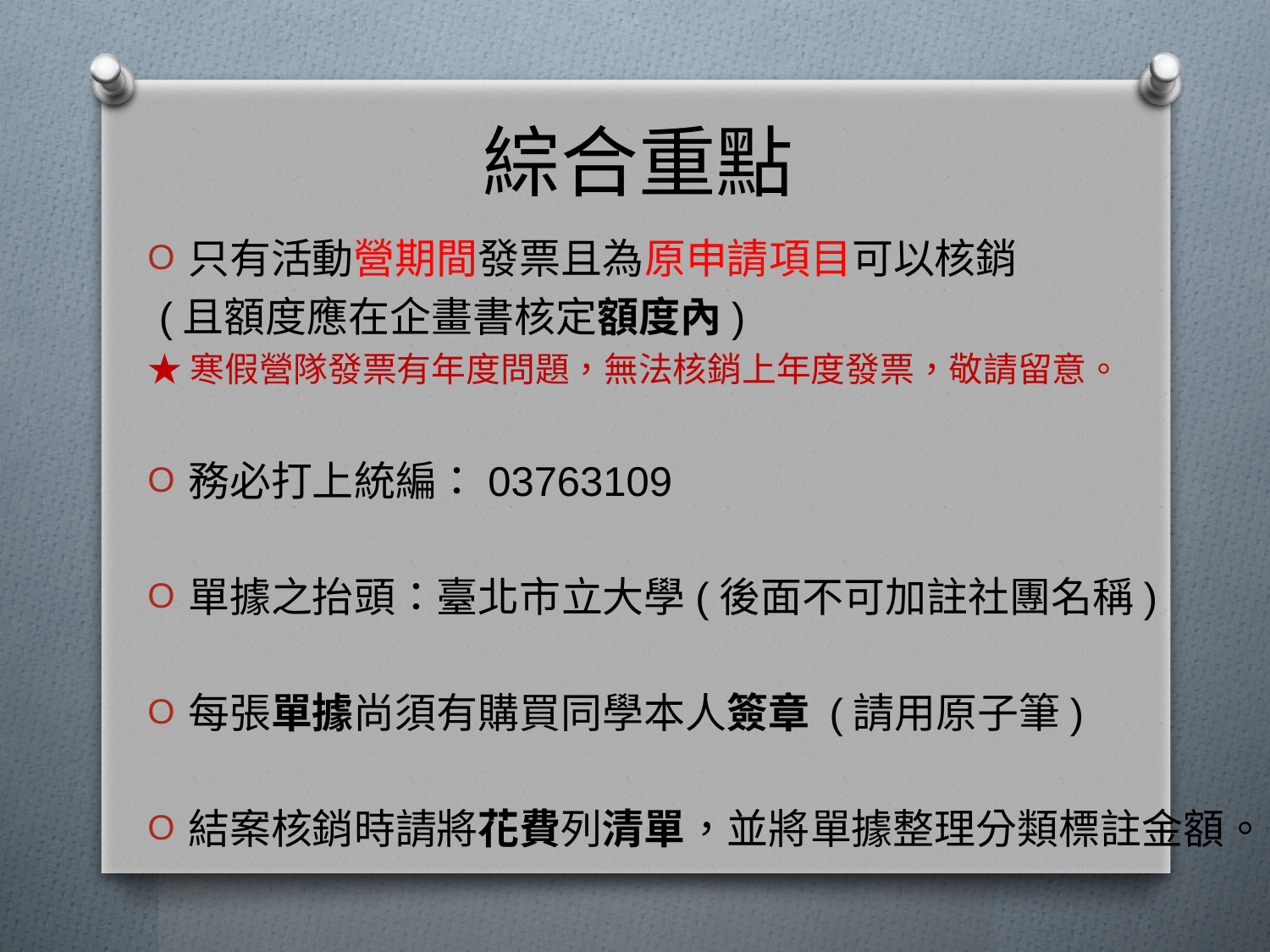

# 綜合重點
只有活動營期間發票且為原申請項目可以核銷
 (且額度應在企畫書核定額度內)
★寒假營隊發票有年度問題，無法核銷上年度發票，敬請留意。

務必打上統編：03763109

單據之抬頭：臺北市立大學(後面不可加註社團名稱)

每張單據尚須有購買同學本人簽章 (請用原子筆)

結案核銷時請將花費列清單，並將單據整理分類標註金額。